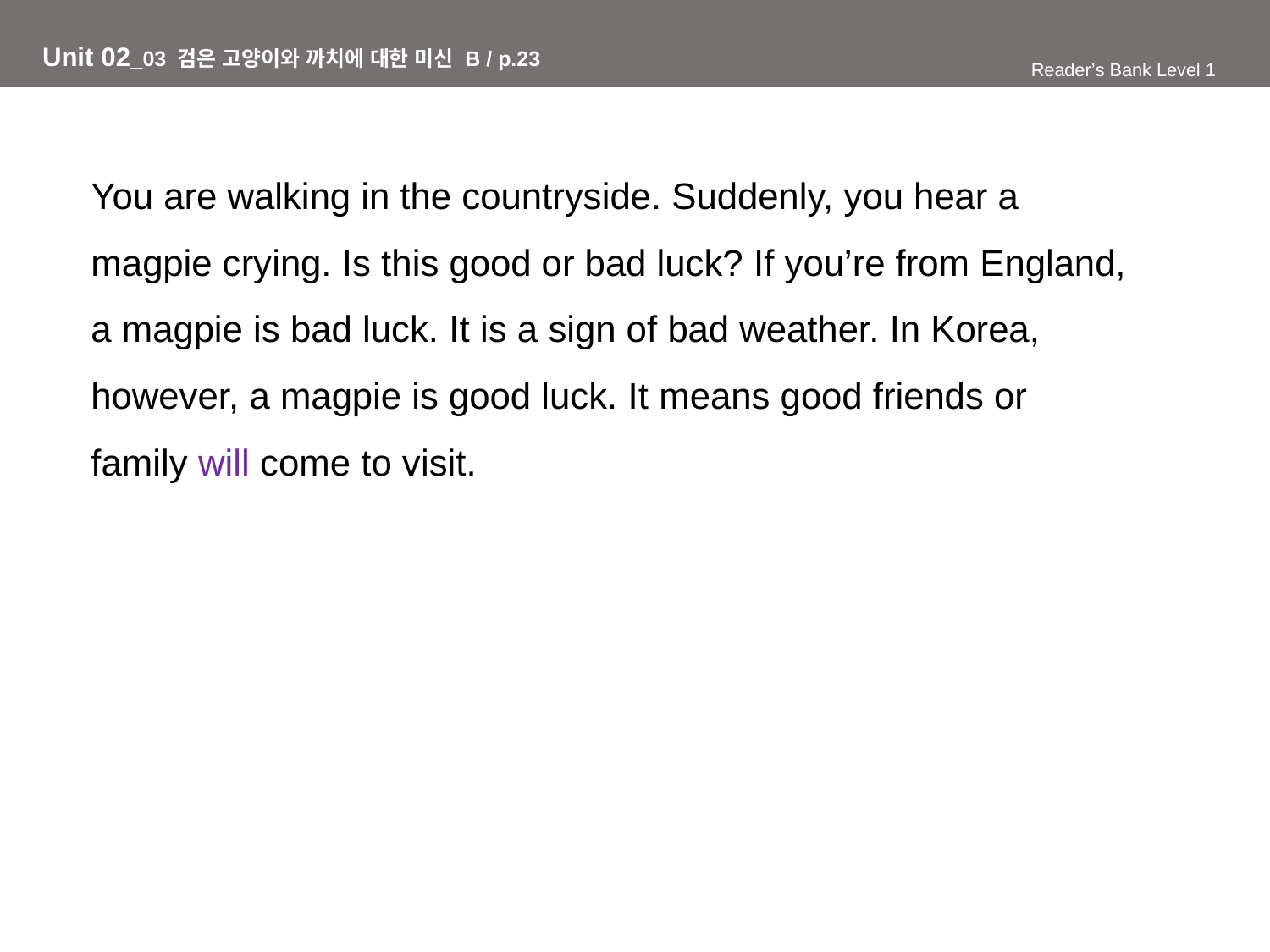

Unit 02_03 검은 고양이와 까치에 대한 미신 B / p.23
Reader’s Bank Level 1

You are walking in the countryside. Suddenly, you hear a
magpie crying. Is this good or bad luck? If you’re from England,
a magpie is bad luck. It is a sign of bad weather. In Korea,
however, a magpie is good luck. It means good friends or
family will come to visit.
Reader’s Bank Level 1